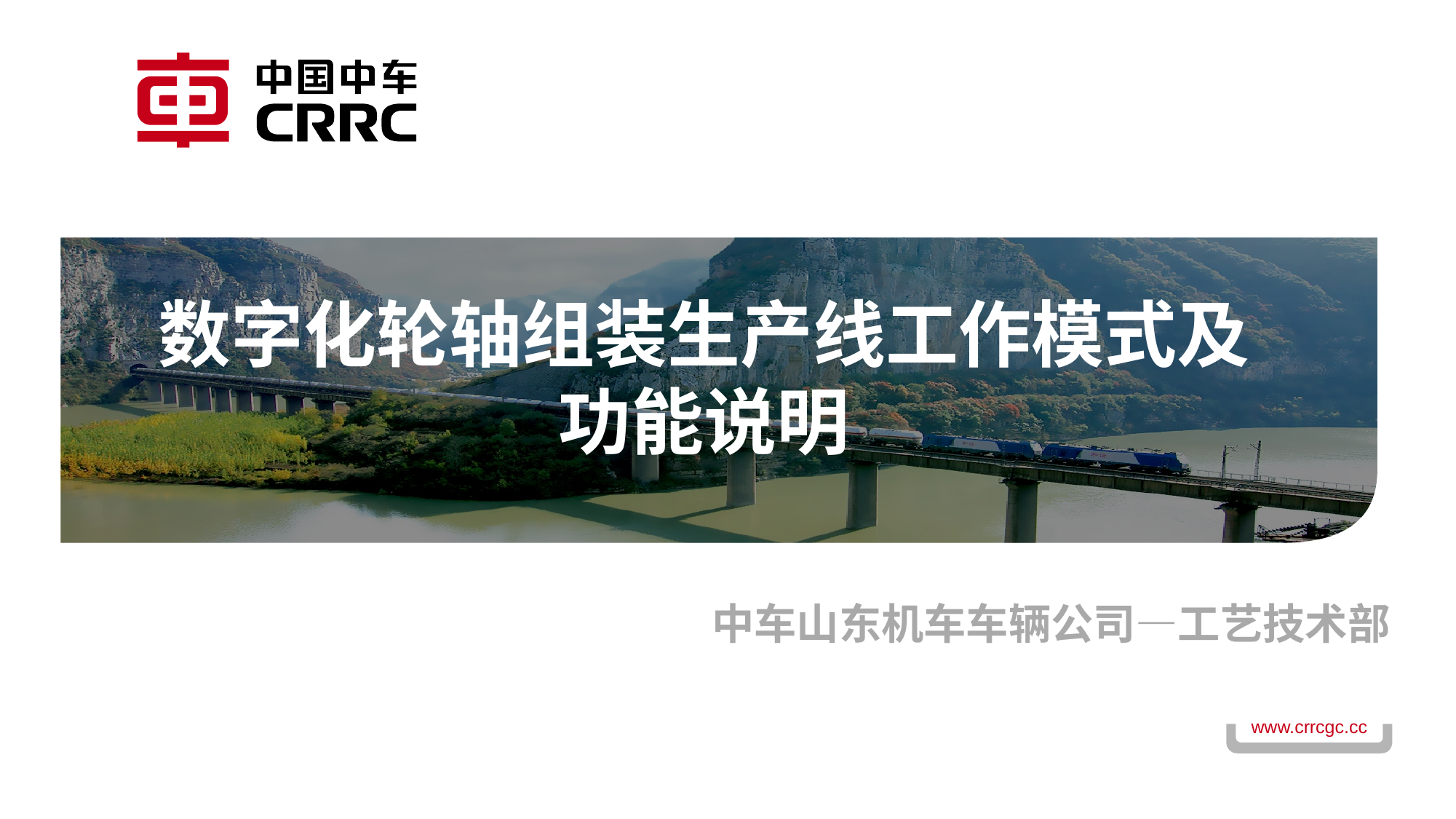

# 数字化轮轴组装生产线工作模式及功能说明

部门：
 中车山东机车车辆公司—工艺技术部